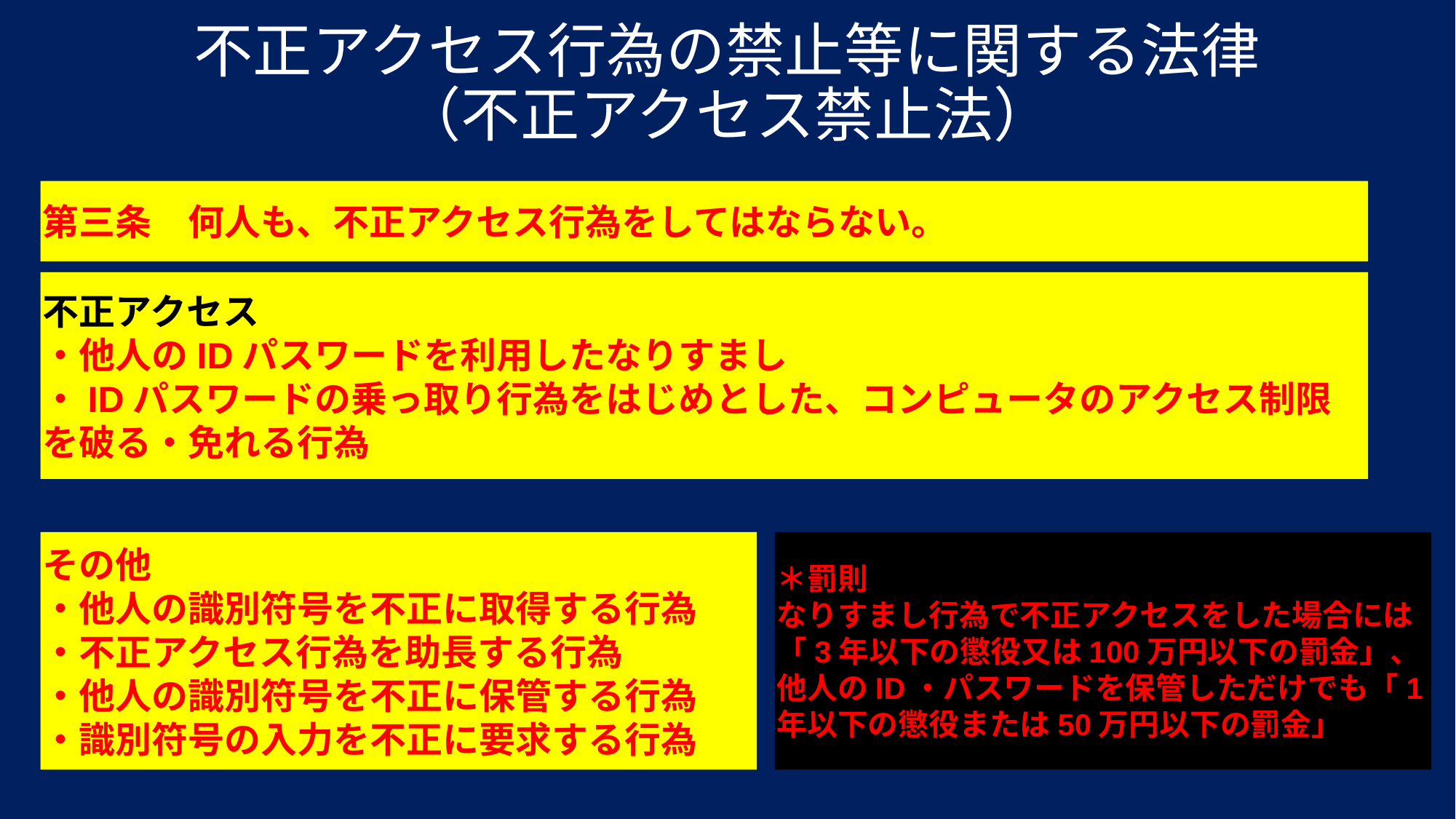

# 不正アクセス行為の禁止等に関する法律 （不正アクセス禁止法）
第三条　何人も、不正アクセス行為をしてはならない。
不正アクセス
・他人のIDパスワードを利用したなりすまし
・IDパスワードの乗っ取り行為をはじめとした、コンピュータのアクセス制限を破る・免れる行為
その他
・他人の識別符号を不正に取得する行為
・不正アクセス行為を助長する行為
・他人の識別符号を不正に保管する行為
・識別符号の入力を不正に要求する行為
＊罰則
なりすまし行為で不正アクセスをした場合には「3年以下の懲役又は100万円以下の罰金」、他人のID・パスワードを保管しただけでも「1年以下の懲役または50万円以下の罰金」